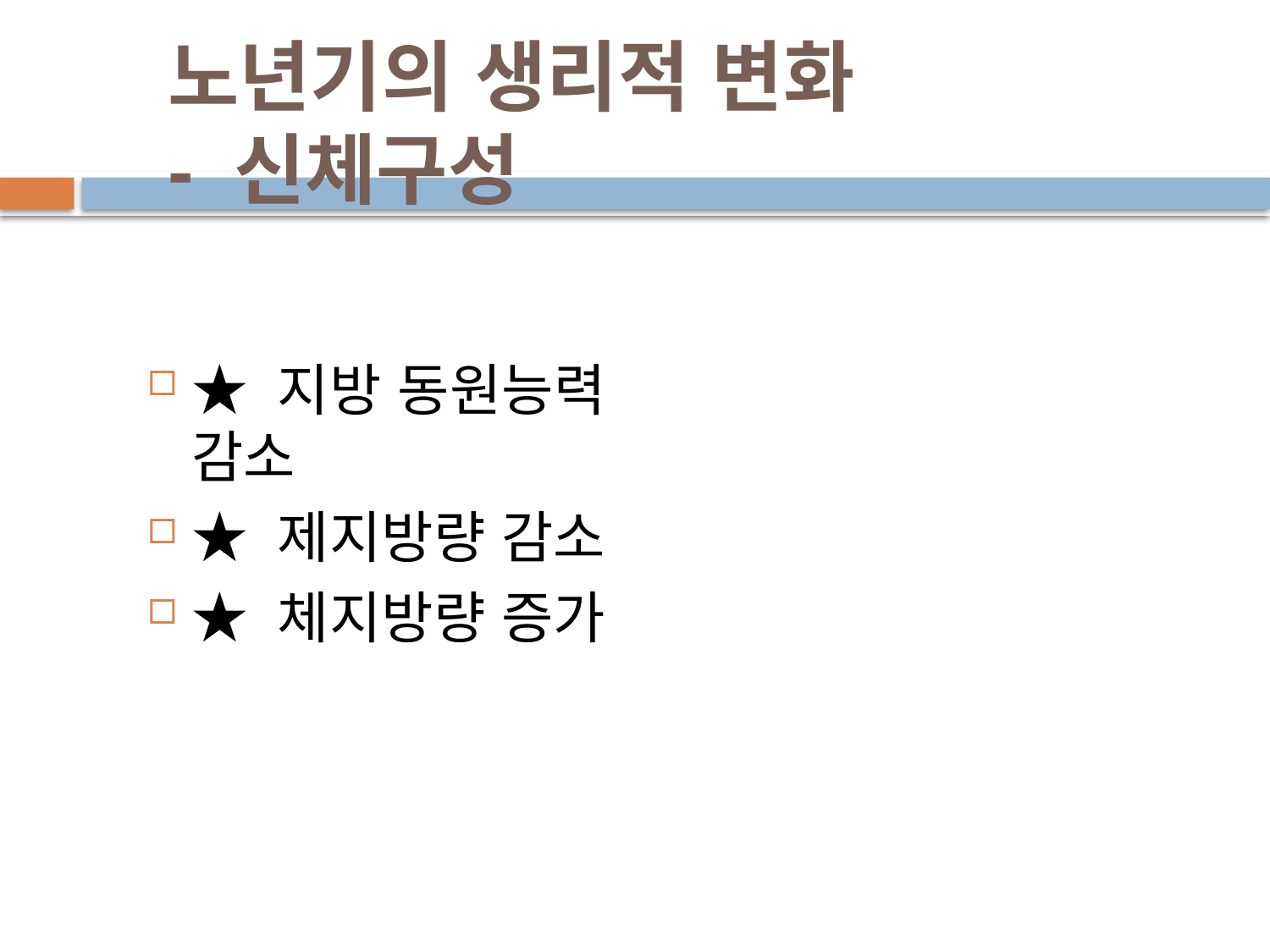

# 노년기의 생리적 변화 - 신체구성

★ 지방 동원능력 감소
★ 제지방량 감소
★ 체지방량 증가